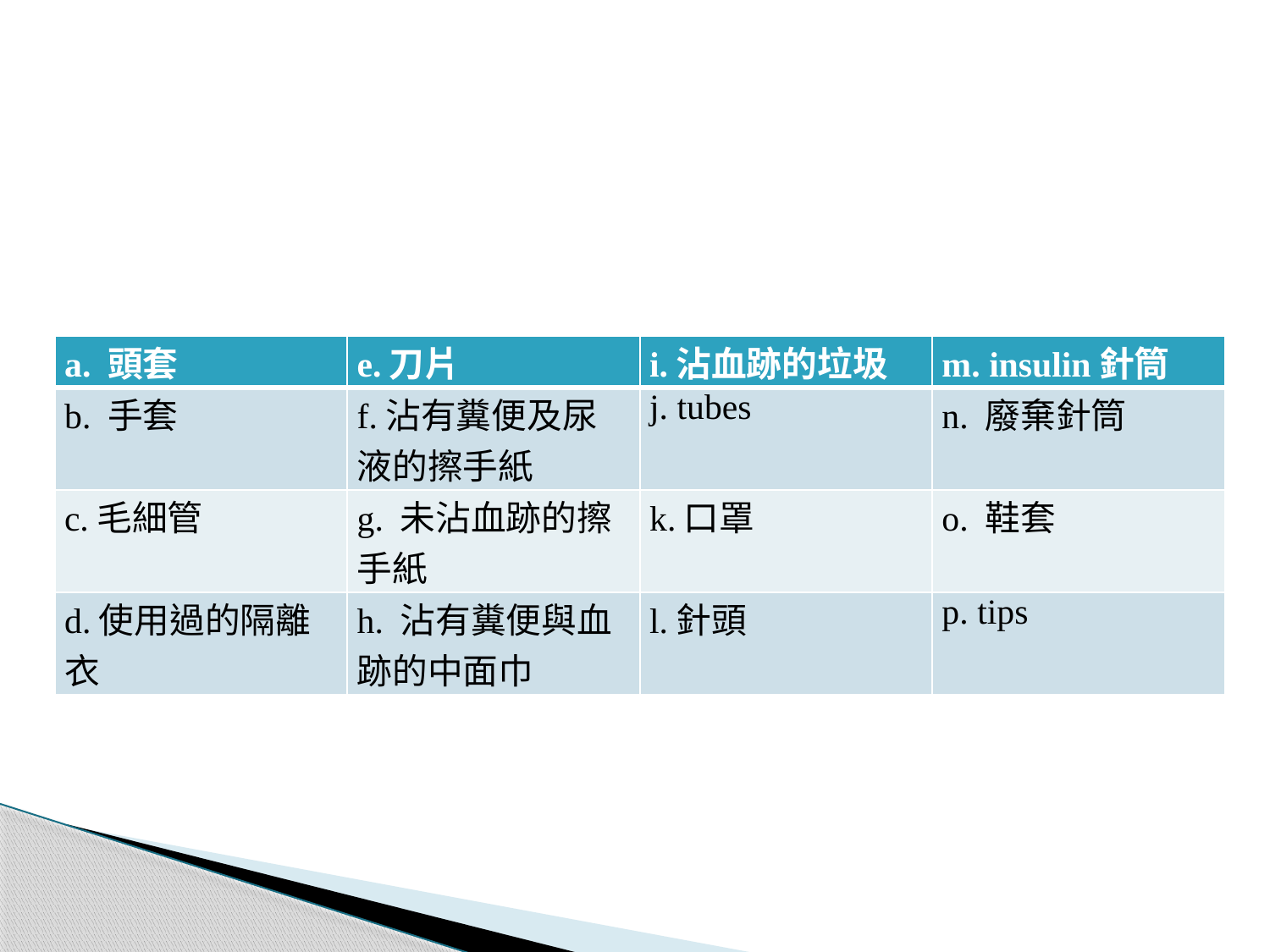

#
| a. 頭套 | e.刀片 | i.沾血跡的垃圾 | m. insulin針筒 |
| --- | --- | --- | --- |
| b. 手套 | f.沾有糞便及尿液的擦手紙 | j. tubes | n. 廢棄針筒 |
| c.毛細管 | g. 未沾血跡的擦手紙 | k.口罩 | o. 鞋套 |
| d.使用過的隔離衣 | h. 沾有糞便與血跡的中面巾 | l.針頭 | p. tips |